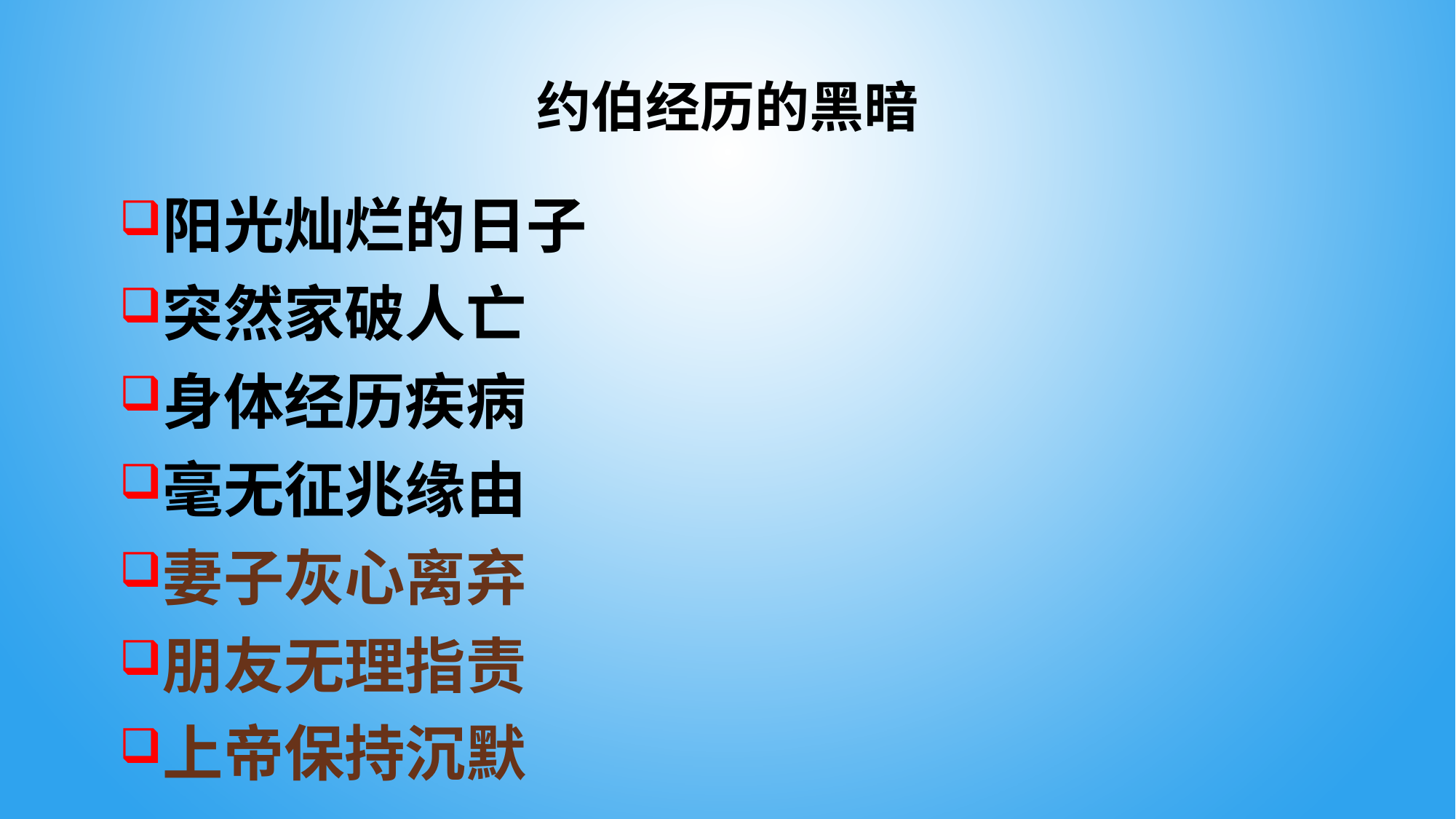

# 约伯经历的黑暗
阳光灿烂的日子
突然家破人亡
身体经历疾病
毫无征兆缘由
妻子灰心离弃
朋友无理指责
上帝保持沉默